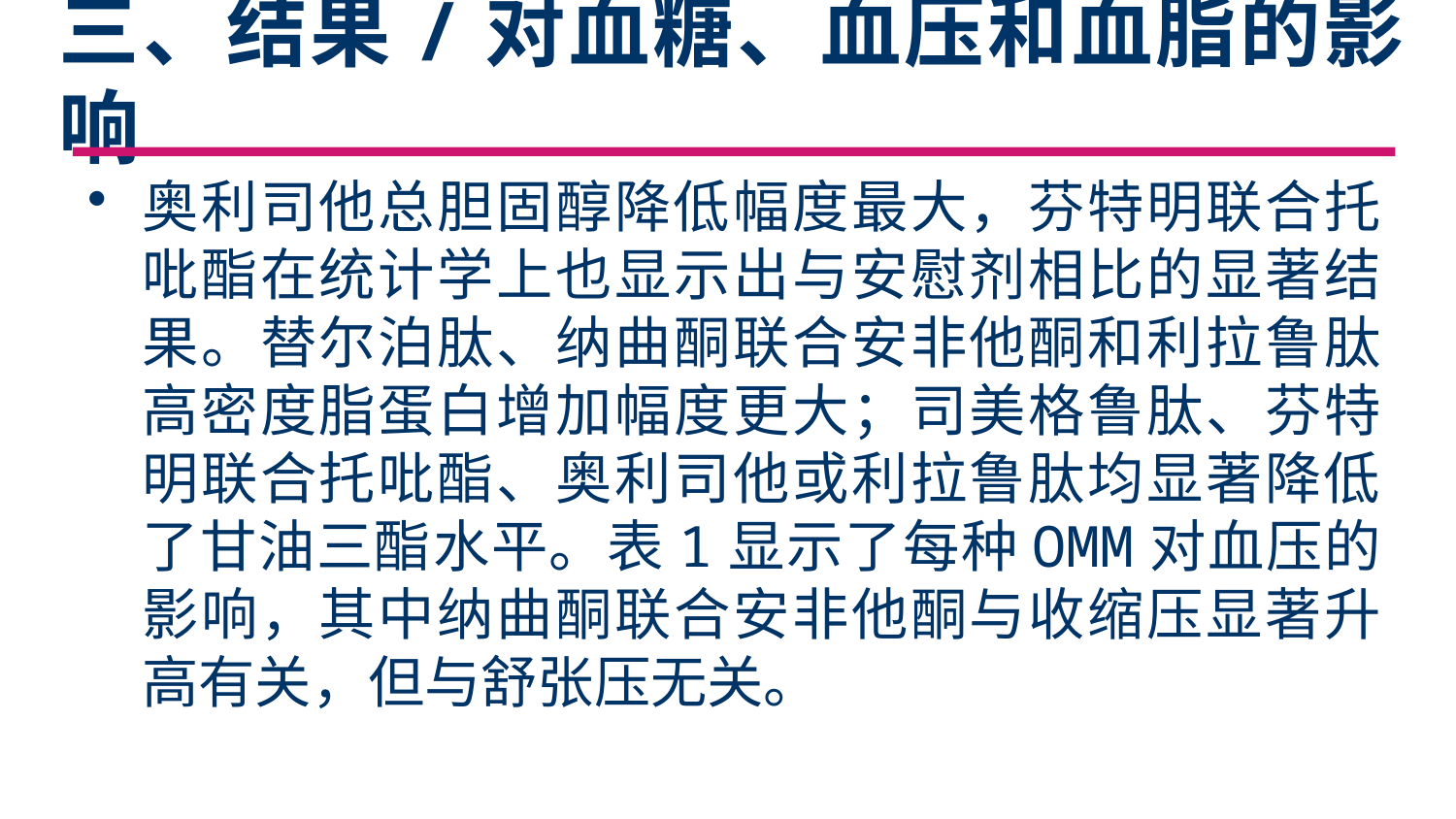

# 三、结果/对血糖、血压和血脂的影响

奥利司他总胆固醇降低幅度最大，芬特明联合托吡酯在统计学上也显示出与安慰剂相比的显著结果。替尔泊肽、纳曲酮联合安非他酮和利拉鲁肽高密度脂蛋白增加幅度更大；司美格鲁肽、芬特明联合托吡酯、奥利司他或利拉鲁肽均显著降低了甘油三酯水平。表1显示了每种OMM对血压的影响，其中纳曲酮联合安非他酮与收缩压显著升高有关，但与舒张压无关。